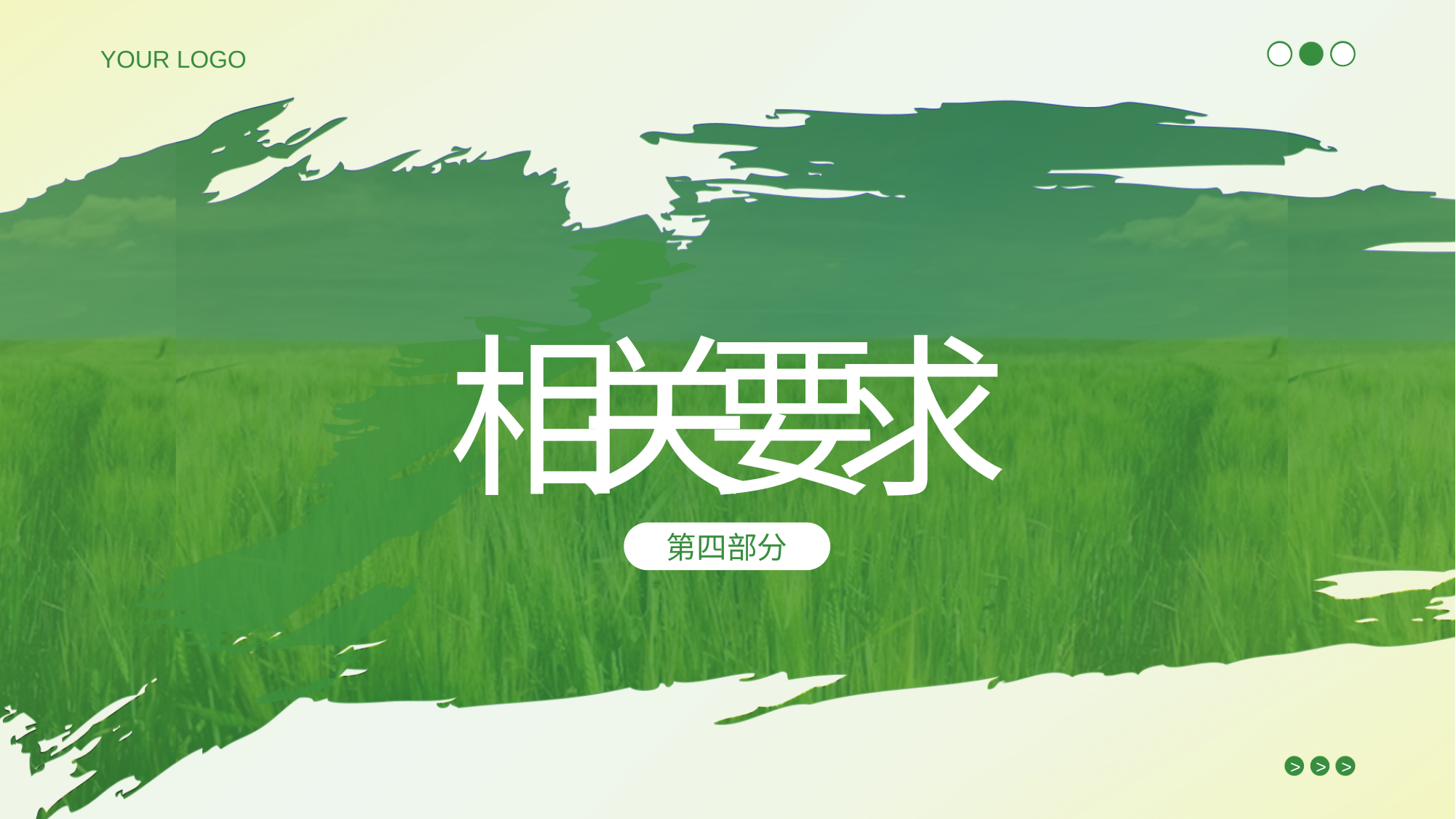

YOUR LOGO

相关要求
第四部分
>
>
>